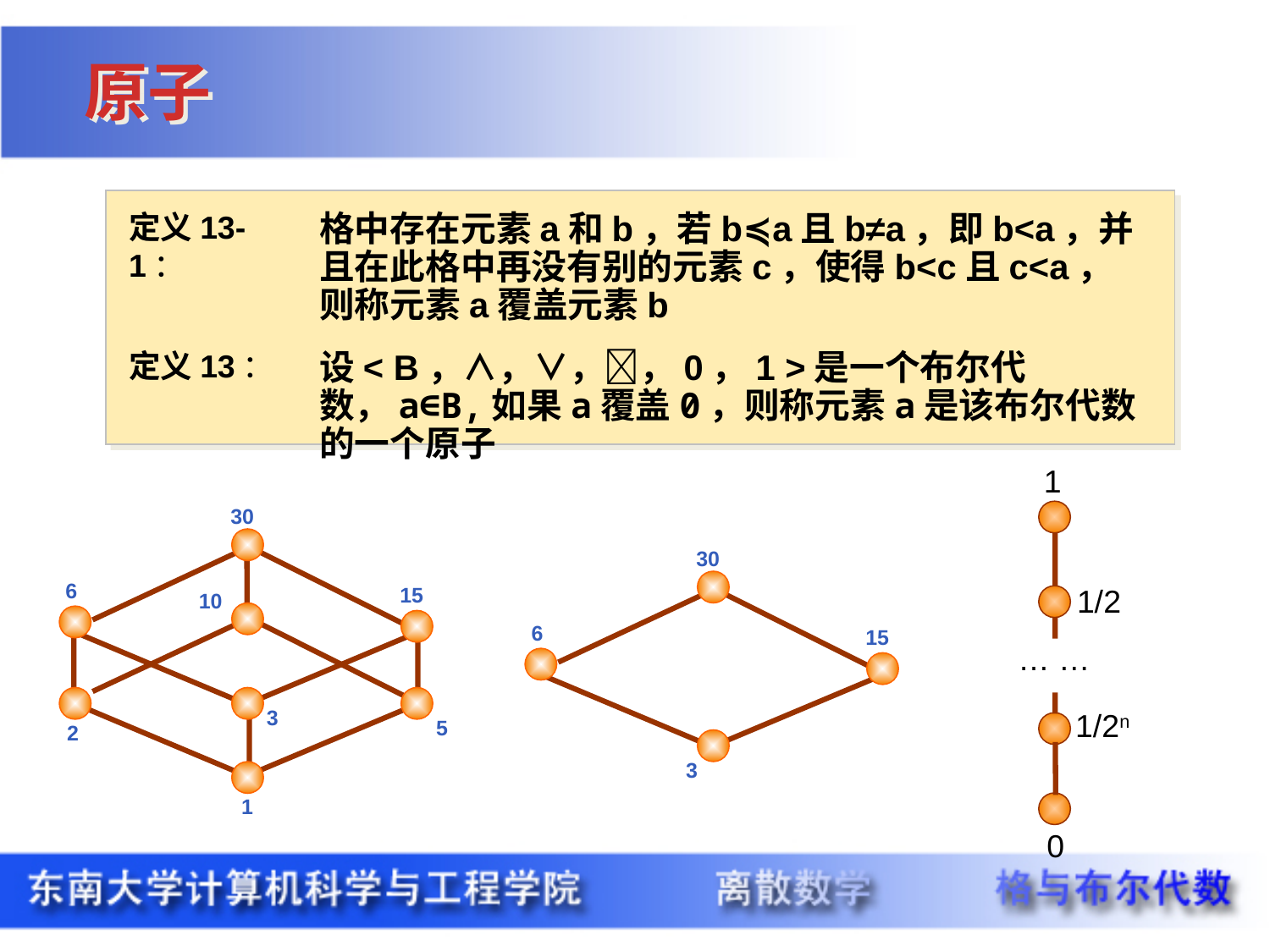

原子

定义13-1：
格中存在元素a和b，若b≼a且b≠a，即b<a，并且在此格中再没有别的元素c，使得b<c且c<a，则称元素a覆盖元素b
定义13：
设< B，∧，∨，′，0，1 >是一个布尔代数，a∈B,如果a覆盖0，则称元素a是该布尔代数的一个原子
1

1/2

… …

1/2n

0
30

30

6
15

3

6
15
10

3

5

2

1